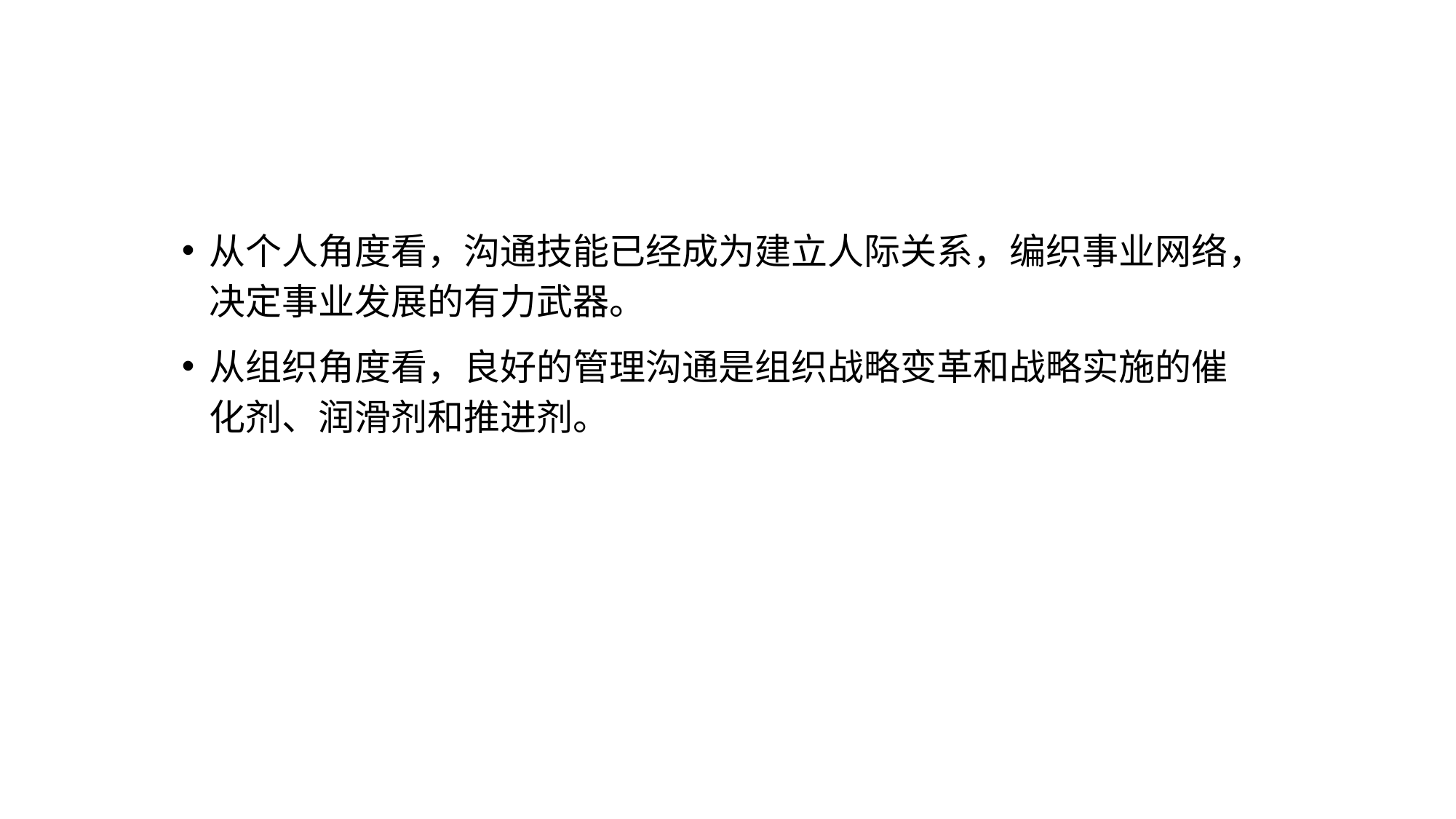

从个人角度看，沟通技能已经成为建立人际关系，编织事业网络，决定事业发展的有力武器。
从组织角度看，良好的管理沟通是组织战略变革和战略实施的催化剂、润滑剂和推进剂。
8